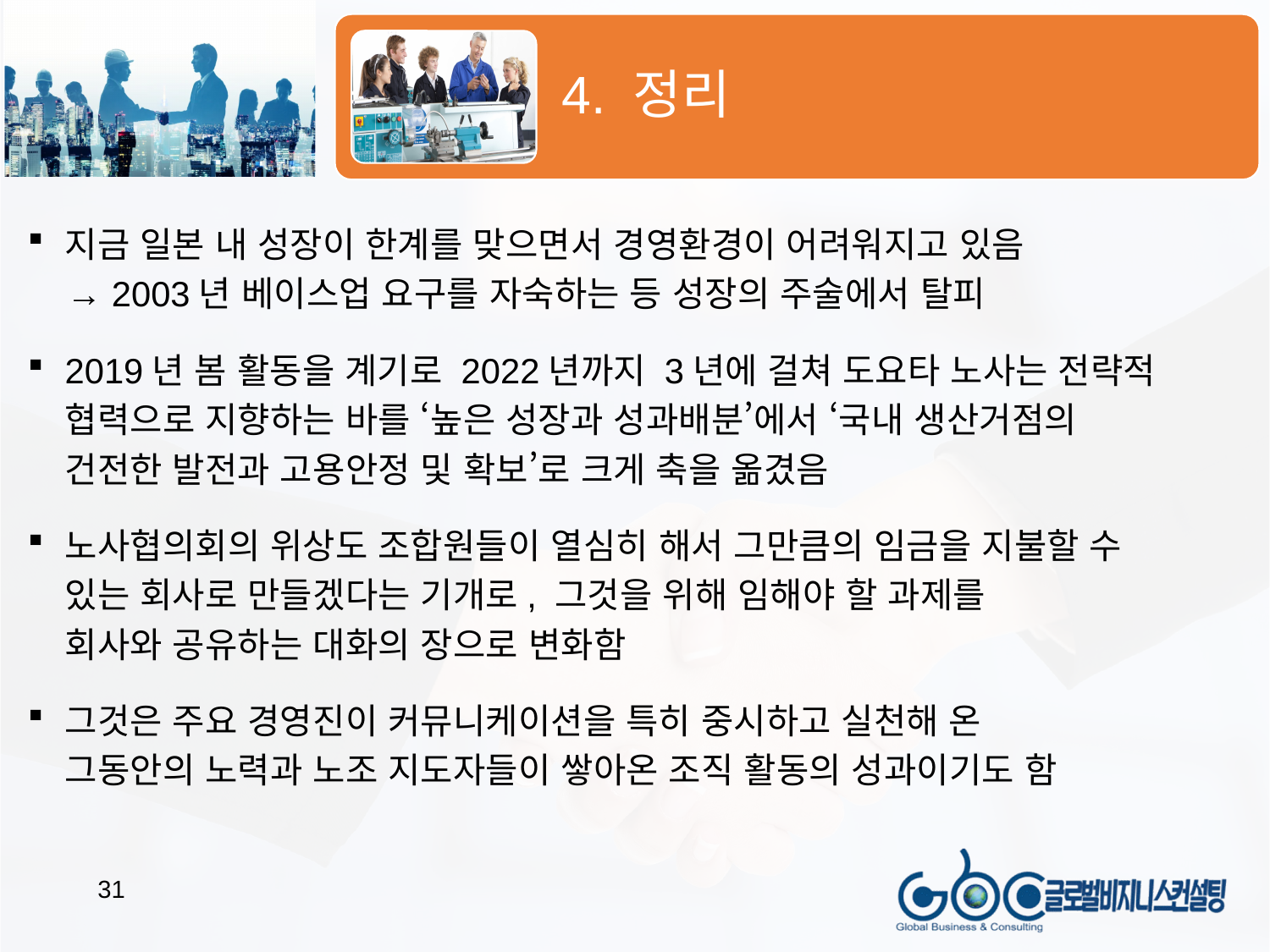

4. 정리
지금 일본 내 성장이 한계를 맞으면서 경영환경이 어려워지고 있음
    → 2003년 베이스업 요구를 자숙하는 등 성장의 주술에서 탈피

2019년 봄 활동을 계기로 2022년까지 3년에 걸쳐 도요타 노사는 전략적
협력으로 지향하는 바를 ‘높은 성장과 성과배분’에서 ‘국내 생산거점의
건전한 발전과 고용안정 및 확보’로 크게 축을 옮겼음

노사협의회의 위상도 조합원들이 열심히 해서 그만큼의 임금을 지불할 수
있는 회사로 만들겠다는 기개로, 그것을 위해 임해야 할 과제를
회사와 공유하는 대화의 장으로 변화함

그것은 주요 경영진이 커뮤니케이션을 특히 중시하고 실천해 온
그동안의 노력과 노조 지도자들이 쌓아온 조직 활동의 성과이기도 함
31